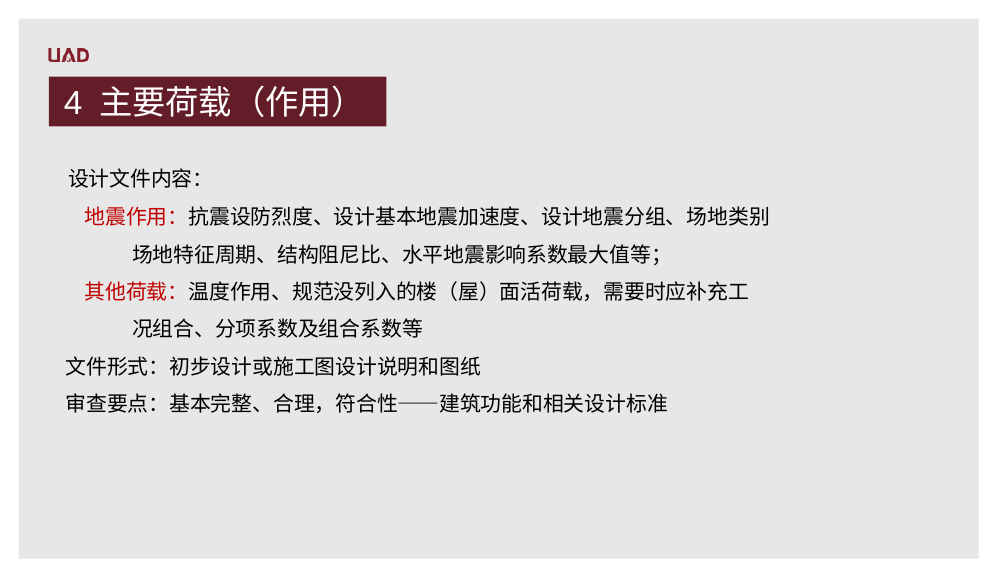

4 主要荷载（作用）
  设计文件内容：
      地震作用：抗震设防烈度、设计基本地震加速度、设计地震分组、场地类别
                场地特征周期、结构阻尼比、水平地震影响系数最大值等；
      其他荷载：温度作用、规范没列入的楼（屋）面活荷载，需要时应补充工
                况组合、分项系数及组合系数等
  文件形式：初步设计或施工图设计说明和图纸
  审查要点：基本完整、合理，符合性——建筑功能和相关设计标准